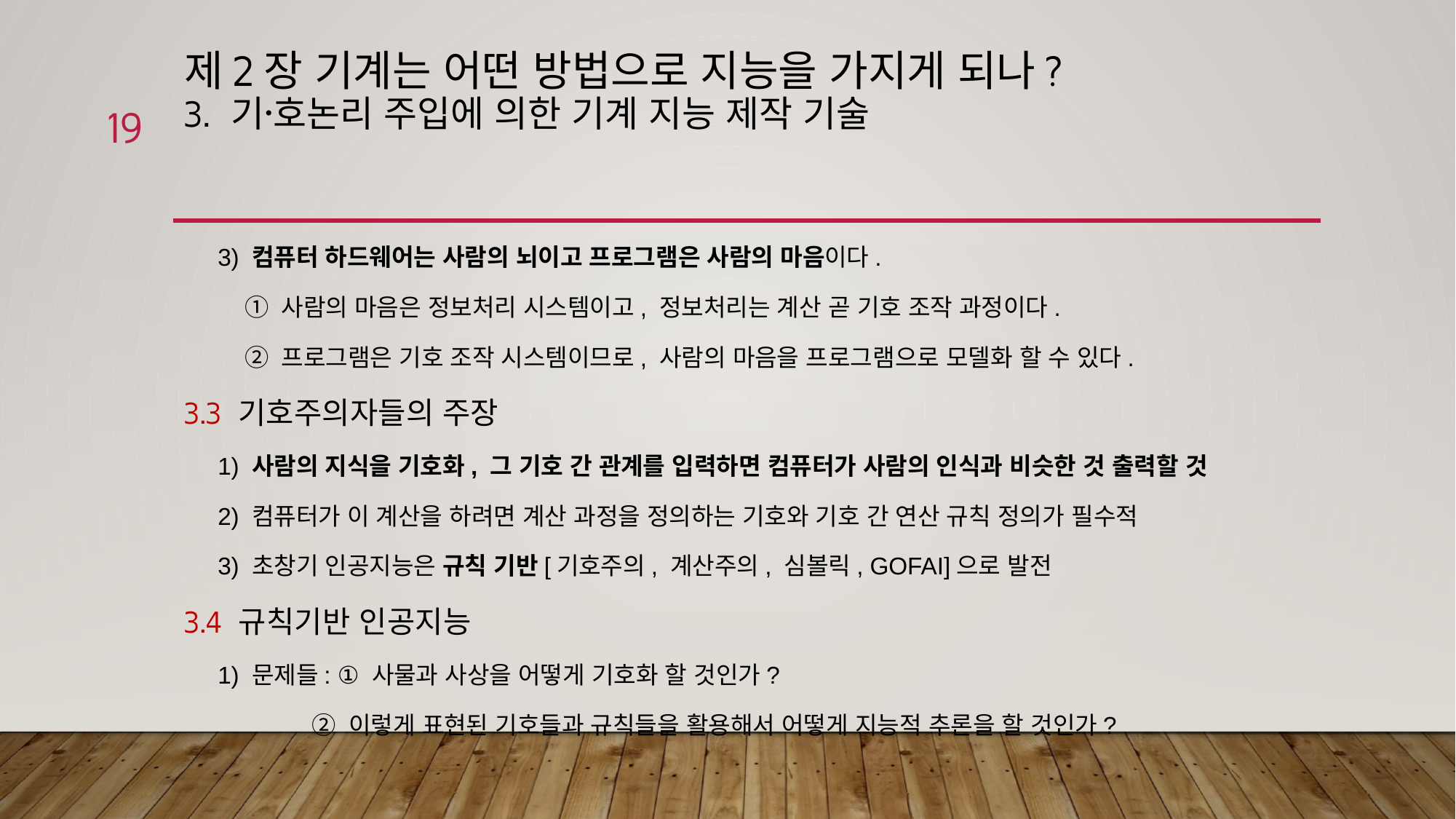

# 제2장 기계는 어떤 방법으로 지능을 가지게 되나? 3. 기호〮논리 주입에 의한 기계 지능 제작 기술
19
     3) 컴퓨터 하드웨어는 사람의 뇌이고 프로그램은 사람의 마음이다.
         ① 사람의 마음은 정보처리 시스템이고, 정보처리는 계산 곧 기호 조작 과정이다.
         ② 프로그램은 기호 조작 시스템이므로, 사람의 마음을 프로그램으로 모델화 할 수 있다.
3.3 기호주의자들의 주장
     1) 사람의 지식을 기호화, 그 기호 간 관계를 입력하면 컴퓨터가 사람의 인식과 비슷한 것 출력할 것
     2) 컴퓨터가 이 계산을 하려면 계산 과정을 정의하는 기호와 기호 간 연산 규칙 정의가 필수적
     3) 초창기 인공지능은 규칙 기반[기호주의, 계산주의, 심볼릭, GOFAI]으로 발전
3.4 규칙기반 인공지능
     1) 문제들: ① 사물과 사상을 어떻게 기호화 할 것인가?
                   ② 이렇게 표현된 기호들과 규칙들을 활용해서 어떻게 지능적 추론을 할 것인가?